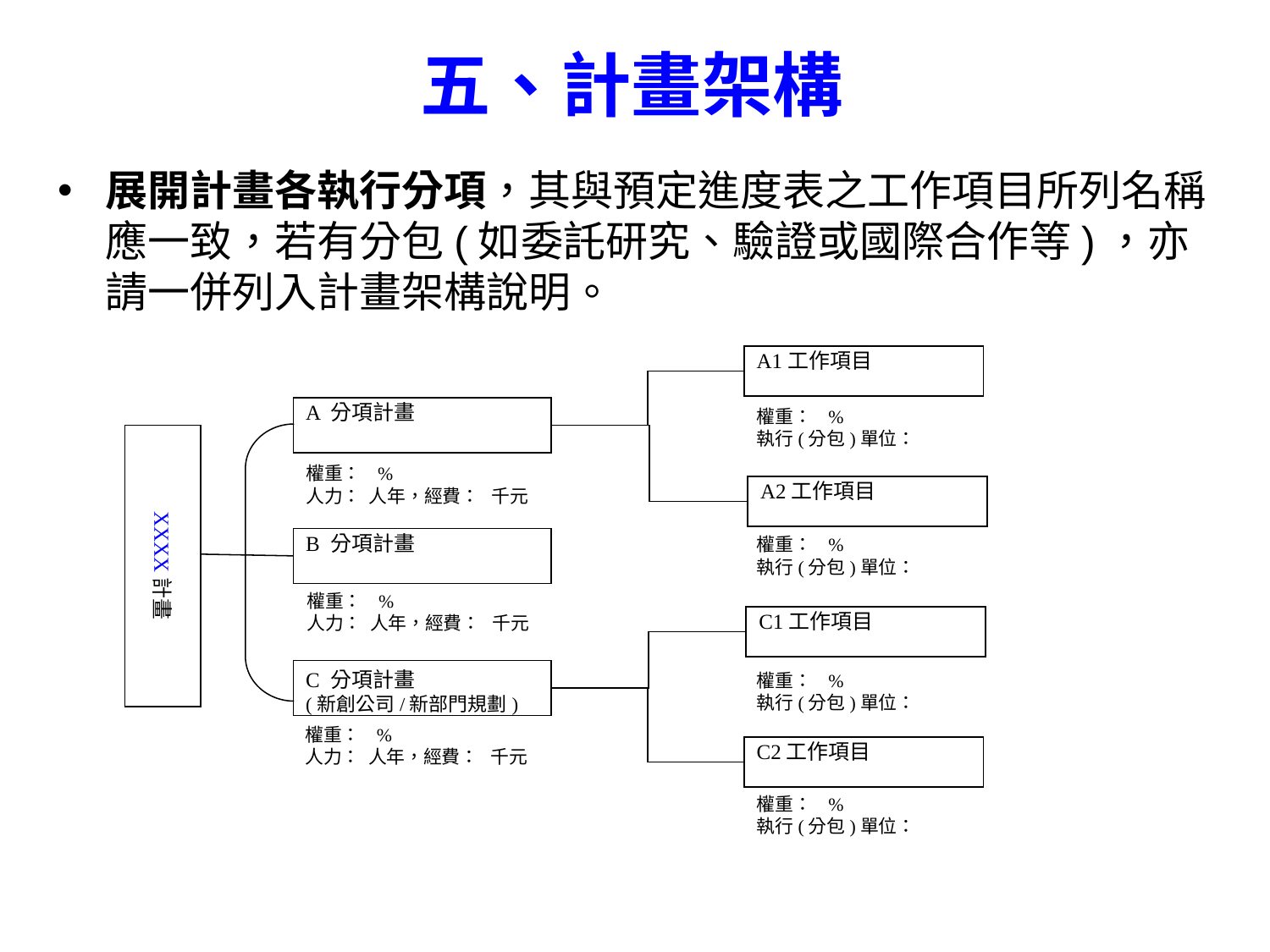

# 五、計畫架構
展開計畫各執行分項，其與預定進度表之工作項目所列名稱應一致，若有分包(如委託研究、驗證或國際合作等)，亦請一併列入計畫架構說明。

A1工作項目
A 分項計畫
權重：   %
執行(分包)單位：

XXXX計畫
權重：   %
人力：  人年，經費：   千元
A2工作項目
B 分項計畫
權重：   %
執行(分包)單位：
權重：   %
人力：  人年，經費：   千元
C1工作項目
C 分項計畫
(新創公司/新部門規劃)
權重：   %
執行(分包)單位：
權重：   %
人力：  人年，經費：   千元
C2工作項目
權重：   %
執行(分包)單位：